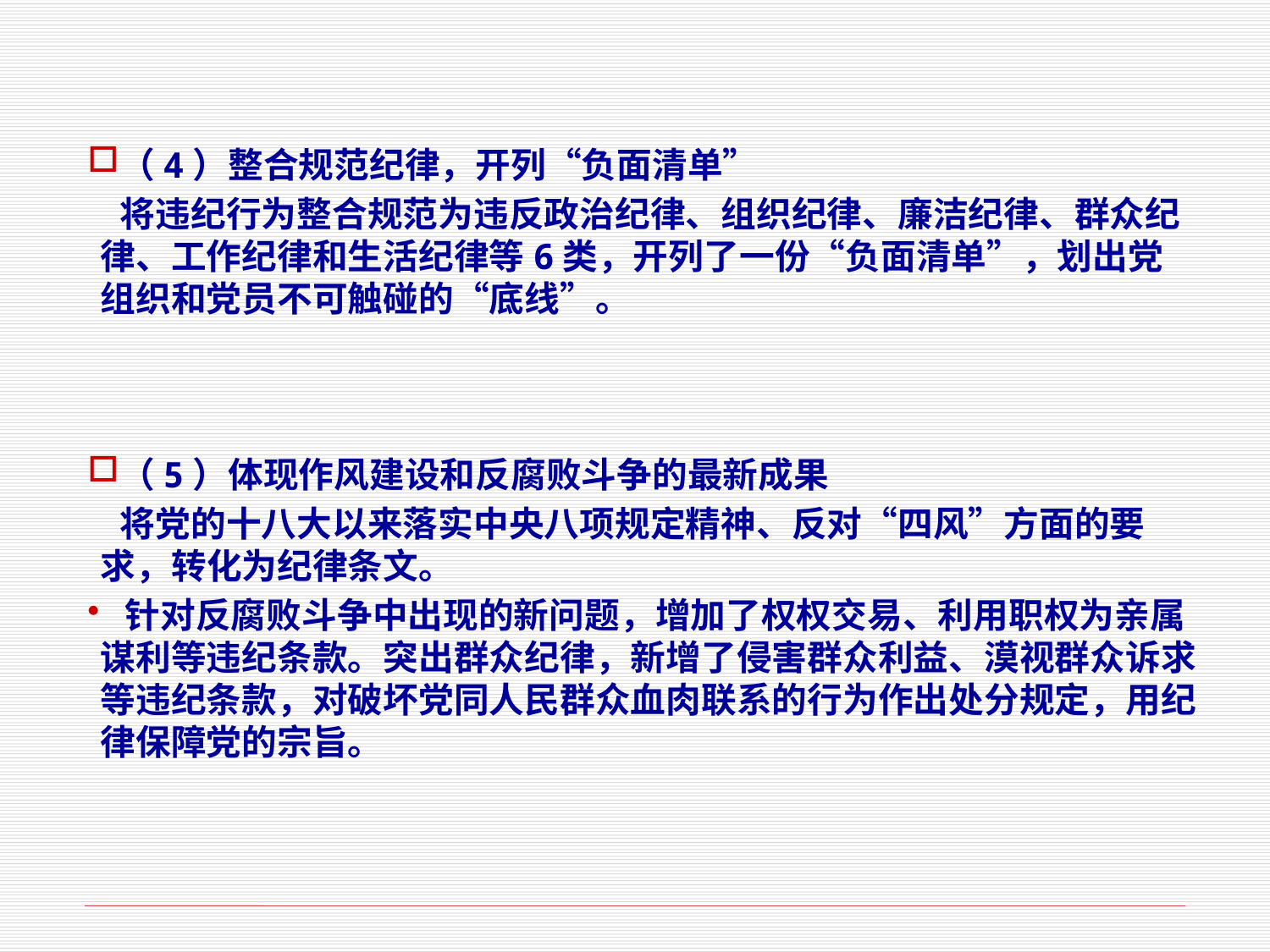

（4）整合规范纪律，开列“负面清单”
   将违纪行为整合规范为违反政治纪律、组织纪律、廉洁纪律、群众纪律、工作纪律和生活纪律等6类，开列了一份“负面清单”，划出党组织和党员不可触碰的“底线”。
（5）体现作风建设和反腐败斗争的最新成果
   将党的十八大以来落实中央八项规定精神、反对“四风”方面的要求，转化为纪律条文。
  针对反腐败斗争中出现的新问题，增加了权权交易、利用职权为亲属谋利等违纪条款。突出群众纪律，新增了侵害群众利益、漠视群众诉求等违纪条款，对破坏党同人民群众血肉联系的行为作出处分规定，用纪律保障党的宗旨。